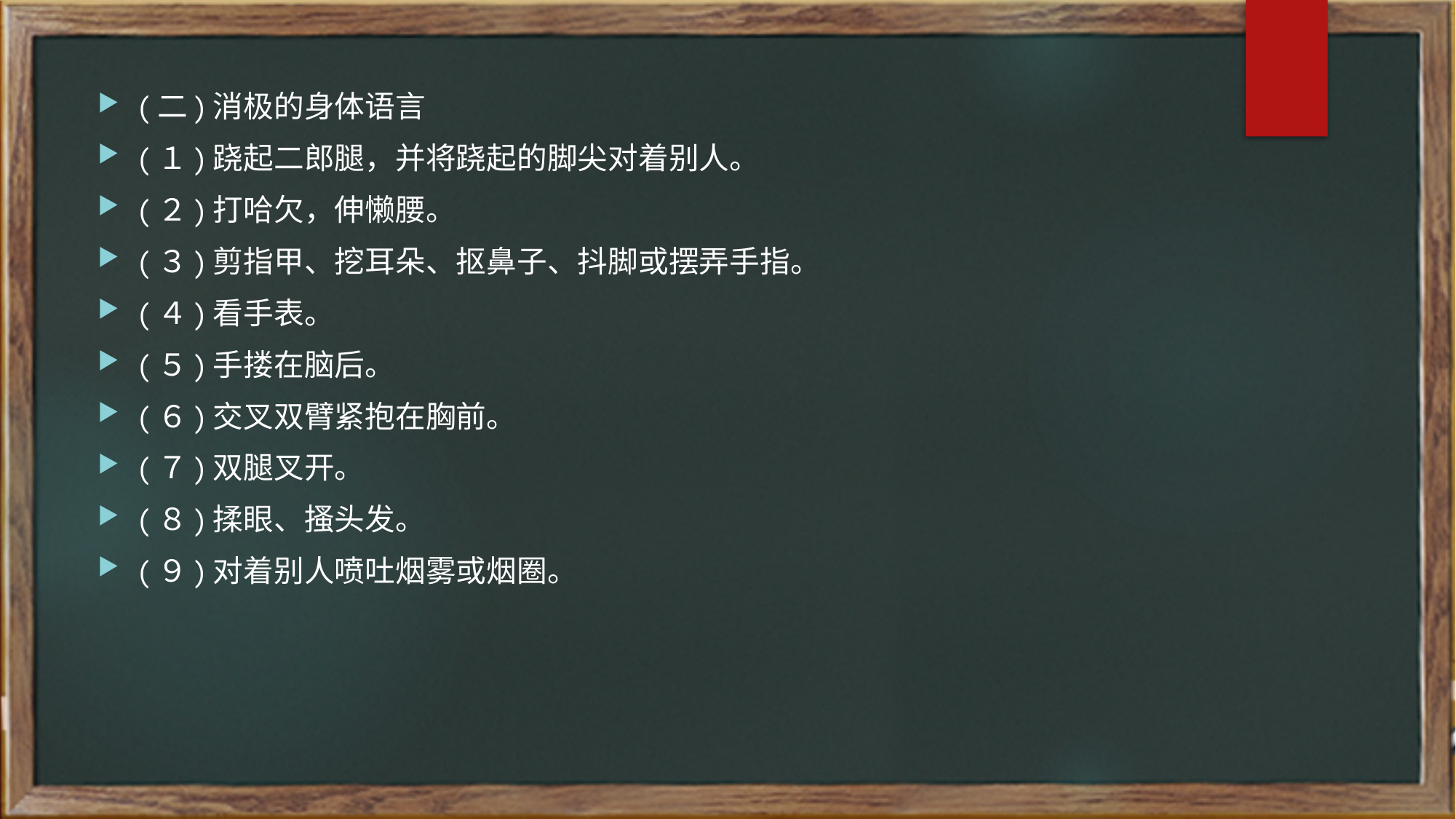

(二)消极的身体语言
(１)跷起二郎腿，并将跷起的脚尖对着别人。
(２)打哈欠，伸懒腰。
(３)剪指甲、挖耳朵、抠鼻子、抖脚或摆弄手指。
(４)看手表。
(５)手搂在脑后。
(６)交叉双臂紧抱在胸前。
(７)双腿叉开。
(８)揉眼、搔头发。
(９)对着别人喷吐烟雾或烟圈。